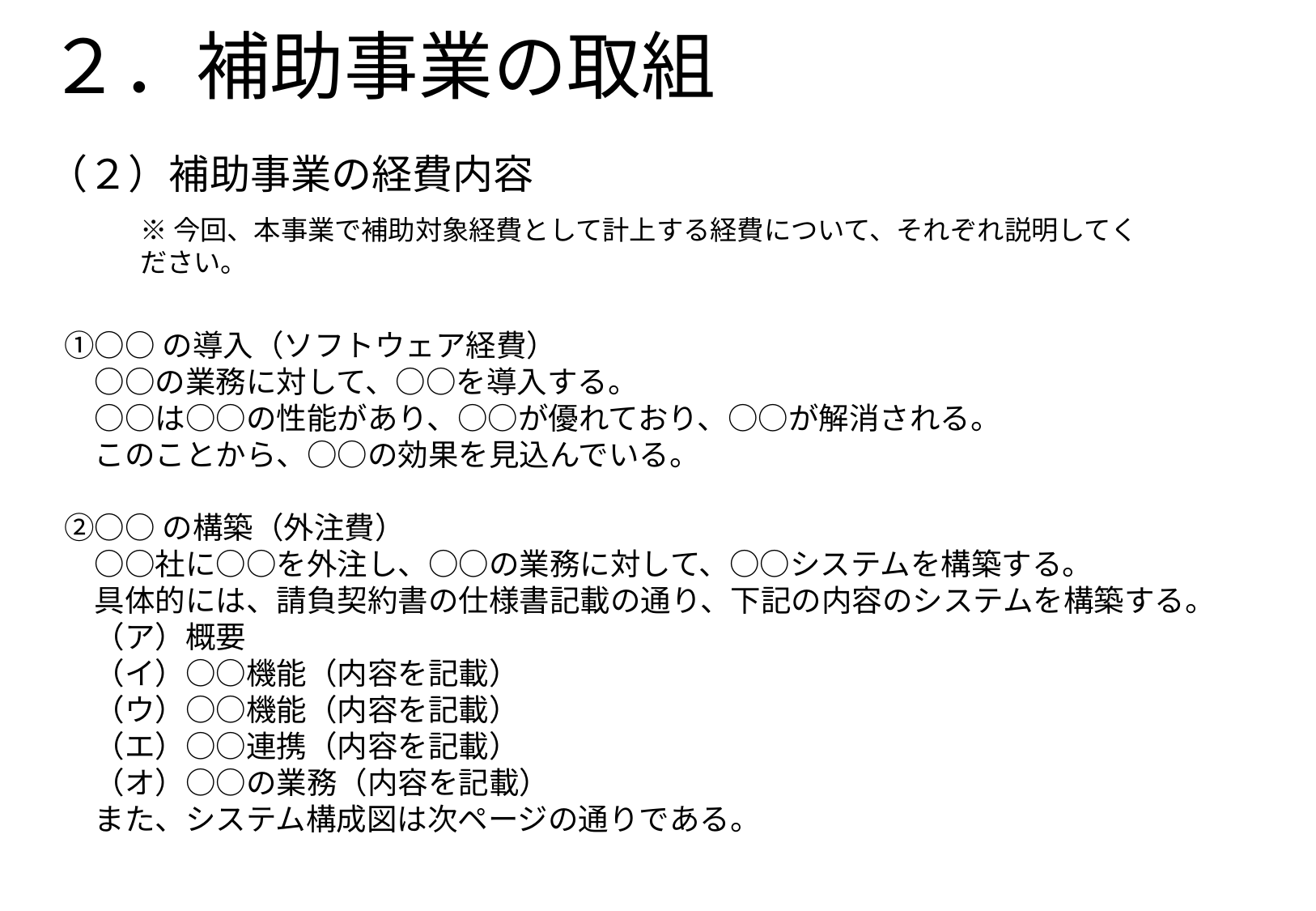

# ２．補助事業の取組
（２）補助事業の経費内容
※今回、本事業で補助対象経費として計上する経費について、それぞれ説明してください。
①○○の導入（ソフトウェア経費）
　○○の業務に対して、○○を導入する。
　○○は○○の性能があり、○○が優れており、○○が解消される。
　このことから、○○の効果を見込んでいる。

②○○の構築（外注費）
　○○社に○○を外注し、○○の業務に対して、○○システムを構築する。
　具体的には、請負契約書の仕様書記載の通り、下記の内容のシステムを構築する。
　（ア）概要
　（イ）○○機能（内容を記載）
　（ウ）○○機能（内容を記載）
　（エ）○○連携（内容を記載）
　（オ）○○の業務（内容を記載）
　また、システム構成図は次ページの通りである。